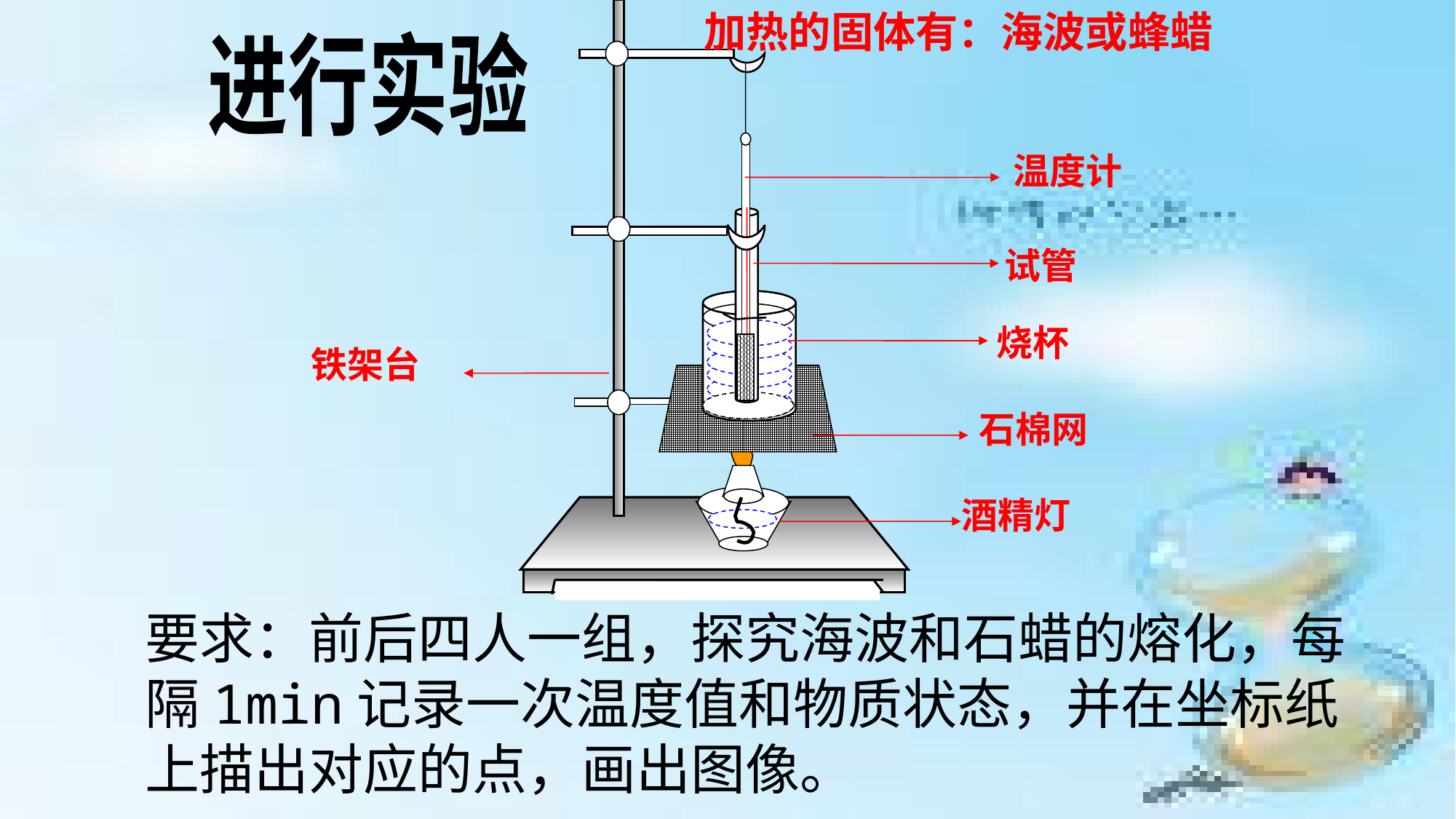

加热的固体有：海波或蜂蜡
进行实验
温度计

试管

烧杯
铁架台

石棉网

酒精灯

要求：前后四人一组，探究海波和石蜡的熔化，每隔1min记录一次温度值和物质状态，并在坐标纸上描出对应的点，画出图像。